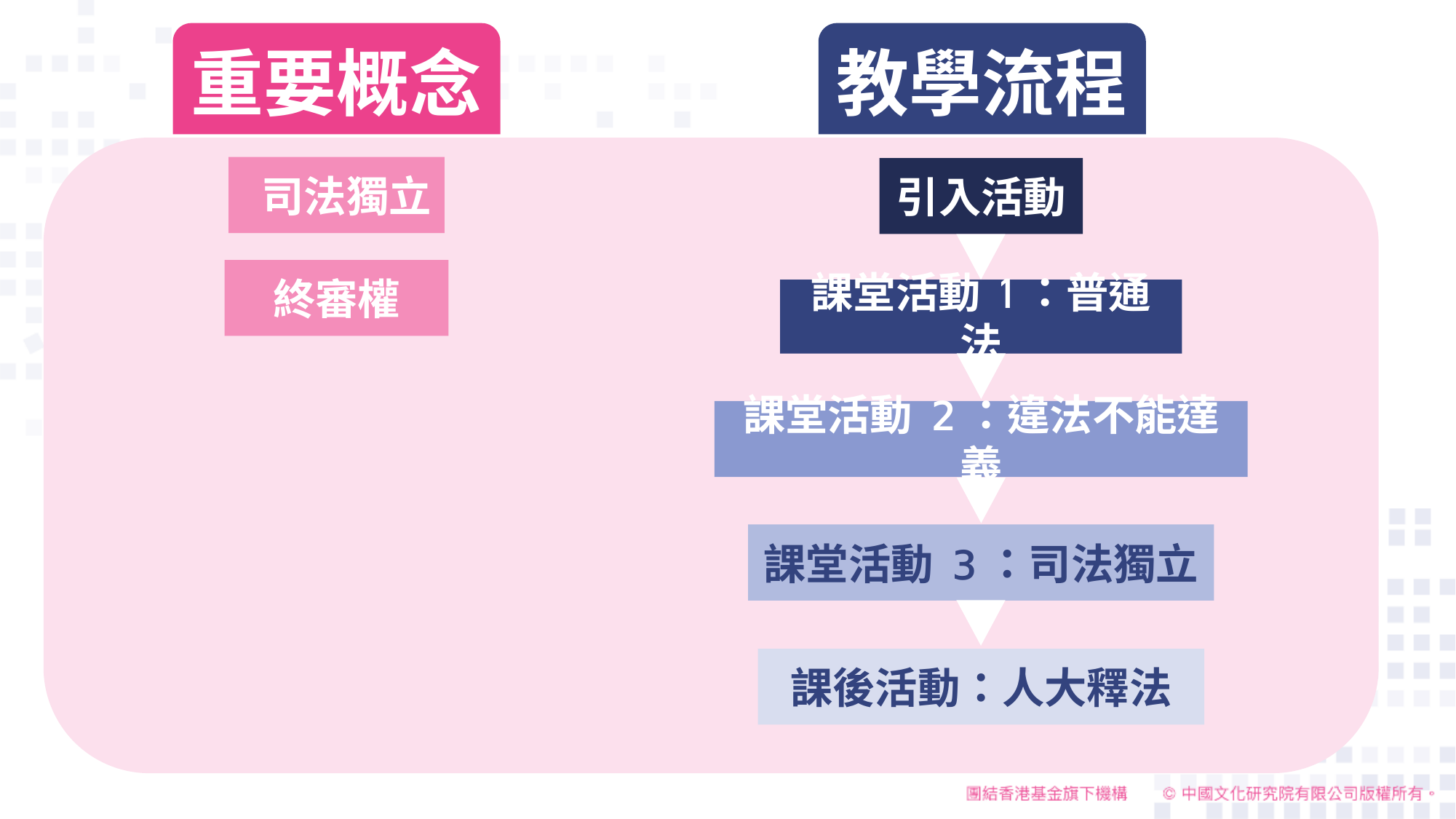

重要概念
教學流程

 司法獨立
引入活動

終審權
課堂活動 1：普通法

課堂活動 2：違法不能達義

課堂活動 3：司法獨立

課後活動：人大釋法